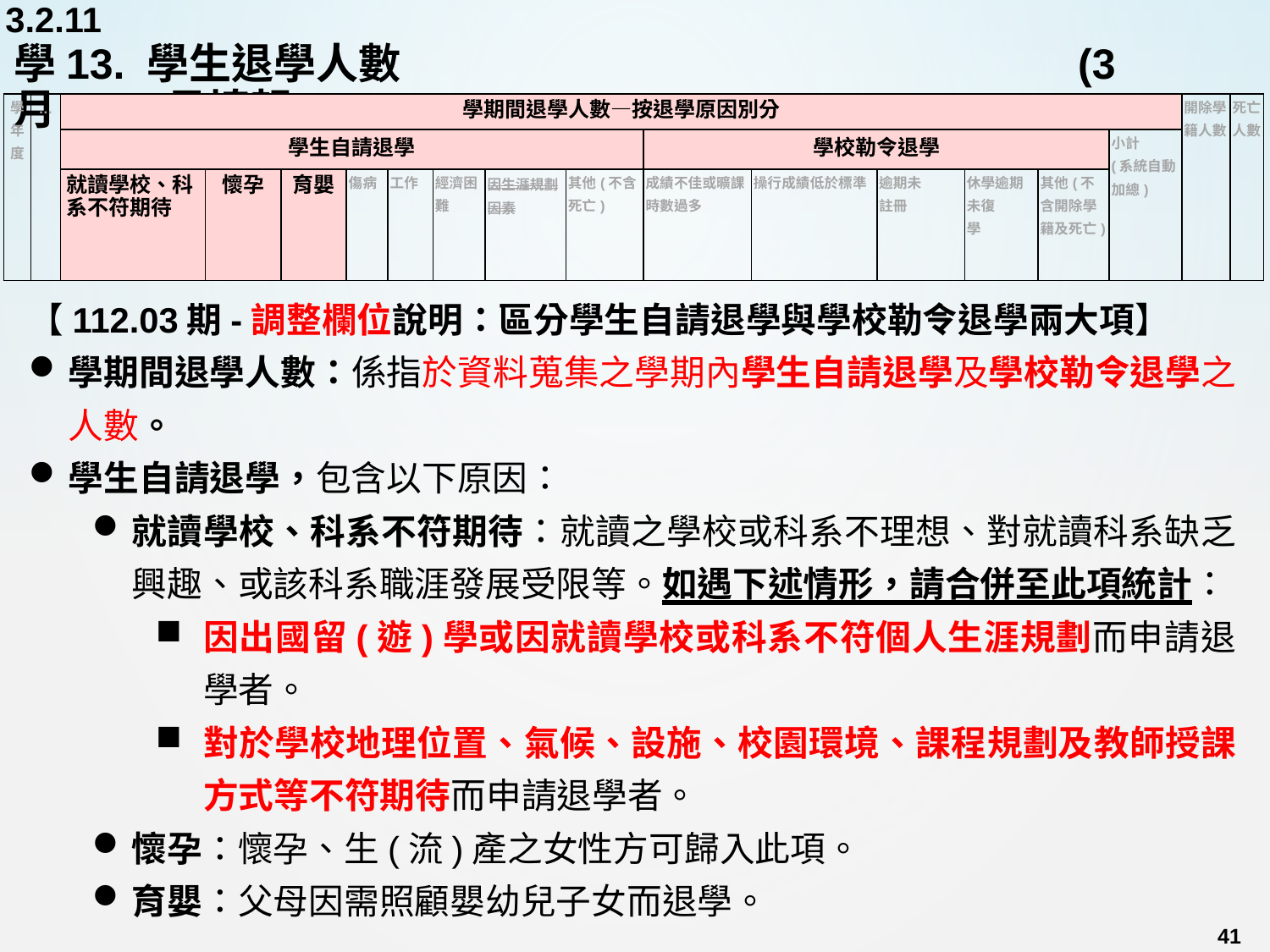

3.2.11
# 學13. 學生退學人數				   	    (3月、10月填報)
| 學年度 | … | 學期間退學人數—按退學原因別分 |  |  |  |  |  |  |  |  |  |  |  |  |  | 開除學籍人數 | 死亡人數 |
| --- | --- | --- | --- | --- | --- | --- | --- | --- | --- | --- | --- | --- | --- | --- | --- | --- | --- |
|  |  | 學生自請退學 |  |  |  |  |  |  |  | 學校勒令退學 |  |  |  |  | 小計 (系統自動加總) |  |  |
|  |  | 就讀學校、科系不符期待 | 懷孕 | 育嬰 | 傷病 | 工作 | 經濟困難 | 因生涯規劃因素 | 其他(不含死亡) | 成績不佳或曠課時數過多 | 操行成績低於標準 | 逾期未 註冊 | 休學逾期未復 學 | 其他(不含開除學籍及死亡) |  |  |  |
【112.03期-調整欄位說明：區分學生自請退學與學校勒令退學兩大項】
學期間退學人數：係指於資料蒐集之學期內學生自請退學及學校勒令退學之人數。
學生自請退學，包含以下原因：
就讀學校、科系不符期待：就讀之學校或科系不理想、對就讀科系缺乏興趣、或該科系職涯發展受限等。如遇下述情形，請合併至此項統計：
因出國留(遊)學或因就讀學校或科系不符個人生涯規劃而申請退學者。
對於學校地理位置、氣候、設施、校園環境、課程規劃及教師授課方式等不符期待而申請退學者。
懷孕：懷孕、生(流)產之女性方可歸入此項。
育嬰：父母因需照顧嬰幼兒子女而退學。